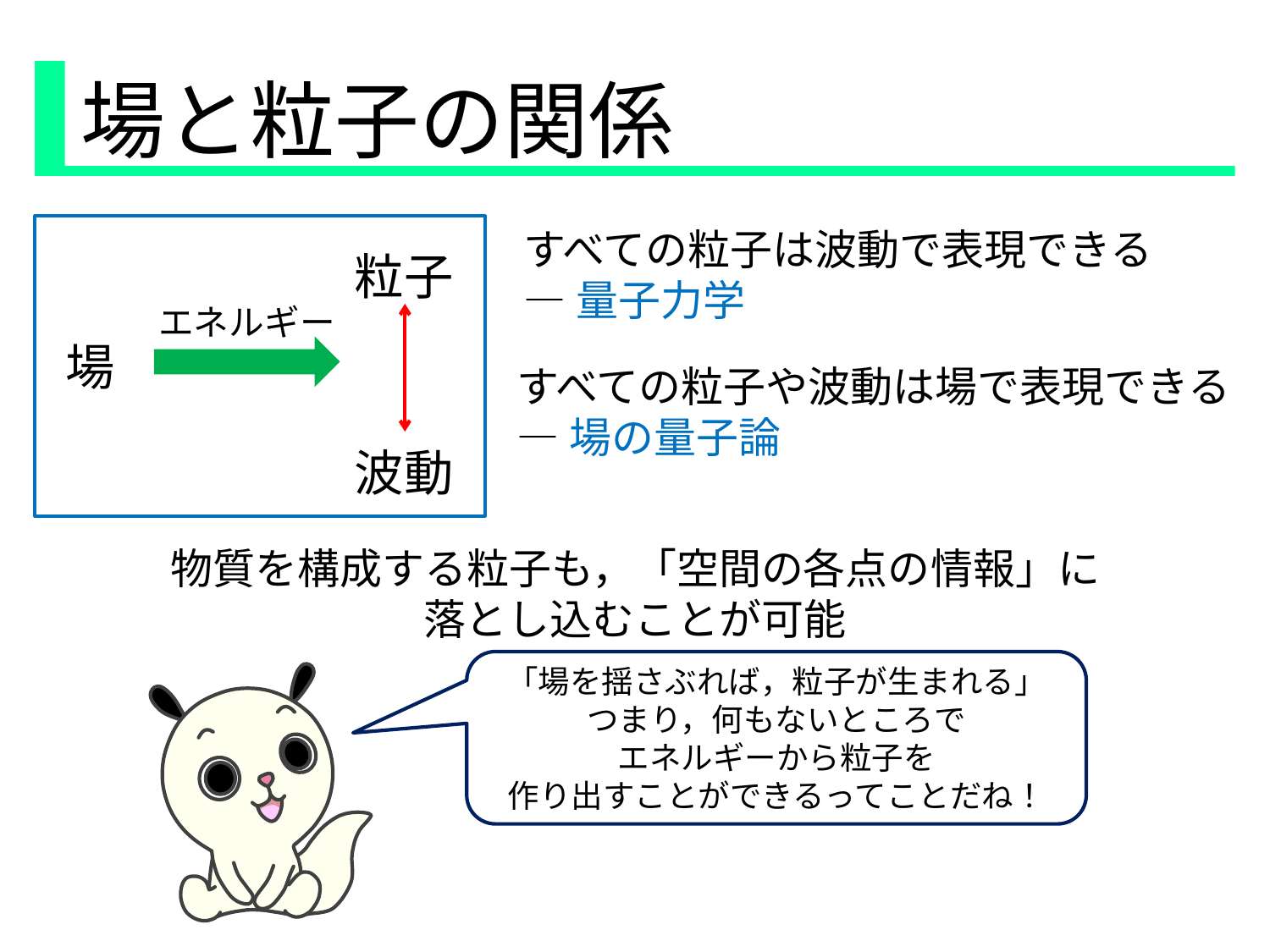

場と粒子の関係

粒子
エネルギー
場

波動
すべての粒子は波動で表現できる
―量子力学
すべての粒子や波動は場で表現できる
―場の量子論
物質を構成する粒子も，「空間の各点の情報」に落とし込むことが可能
「場を揺さぶれば，粒子が生まれる」
つまり，何もないところで
エネルギーから粒子を
作り出すことができるってことだね！